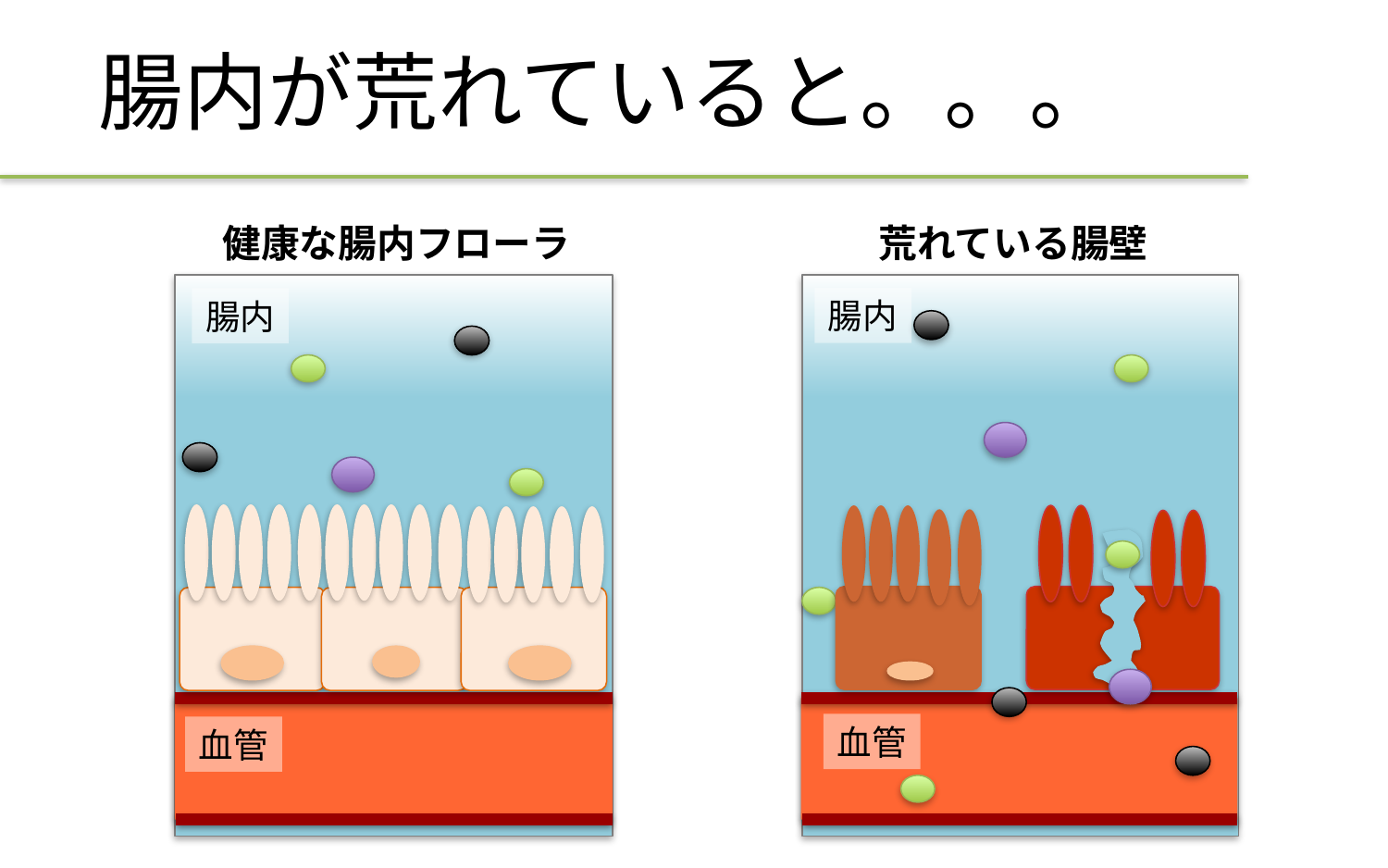

腸内が荒れていると。。。
健康な腸内フローラ
荒れている腸壁

血管

腸内
腸内
血管